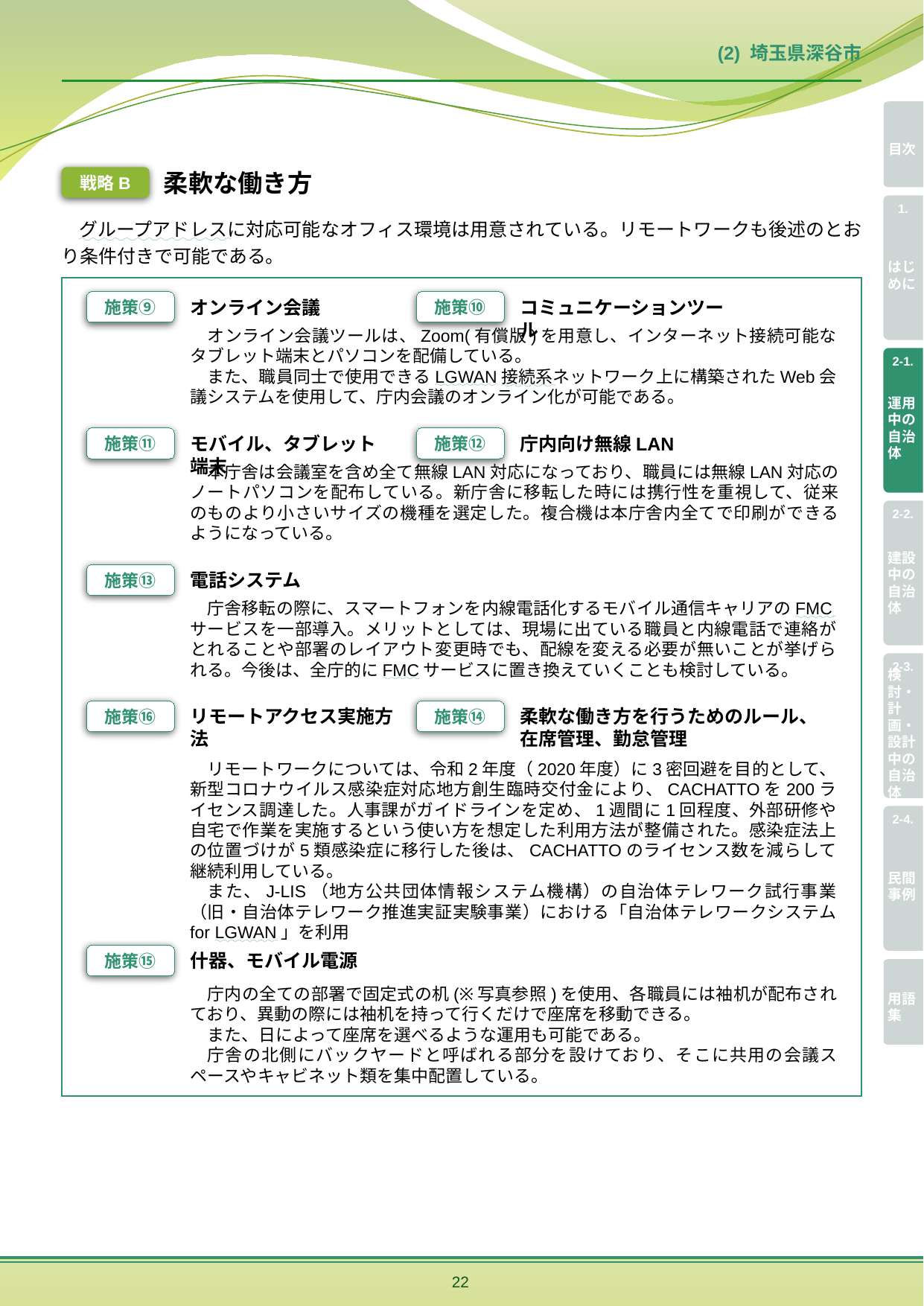

(2) 埼玉県深谷市
戦略B
柔軟な働き方
グループアドレスに対応可能なオフィス環境は用意されている。リモートワークも後述のとおり条件付きで可能である。

施策⑨
オンライン会議
施策⑩
コミュニケーションツール
オンライン会議ツールは、Zoom(有償版)を用意し、インターネット接続可能なタブレット端末とパソコンを配備している。
また、職員同士で使用できるLGWAN接続系ネットワーク上に構築されたWeb会議システムを使用して、庁内会議のオンライン化が可能である。
施策⑪
モバイル、タブレット端末
施策⑫
庁内向け無線LAN
本庁舎は会議室を含め全て無線LAN対応になっており、職員には無線LAN対応のノートパソコンを配布している。新庁舎に移転した時には携行性を重視して、従来のものより小さいサイズの機種を選定した。複合機は本庁舎内全てで印刷ができるようになっている。
施策⑬
電話システム
庁舎移転の際に、スマートフォンを内線電話化するモバイル通信キャリアのFMCサービスを一部導入。メリットとしては、現場に出ている職員と内線電話で連絡がとれることや部署のレイアウト変更時でも、配線を変える必要が無いことが挙げられる。今後は、全庁的にFMCサービスに置き換えていくことも検討している。
施策⑯
リモートアクセス実施方法
施策⑭
柔軟な働き方を行うためのルール、
在席管理、勤怠管理
リモートワークについては、令和2年度（2020年度）に3密回避を目的として、新型コロナウイルス感染症対応地方創生臨時交付金により、CACHATTOを200ライセンス調達した。人事課がガイドラインを定め、1週間に1回程度、外部研修や自宅で作業を実施するという使い方を想定した利用方法が整備された。感染症法上の位置づけが5類感染症に移行した後は、CACHATTOのライセンス数を減らして継続利用している。
また、J-LIS（地方公共団体情報システム機構）の自治体テレワーク試行事業（旧・自治体テレワーク推進実証実験事業）における「自治体テレワークシステム for LGWAN」を利用
施策⑮
什器、モバイル電源
庁内の全ての部署で固定式の机(※写真参照)を使用、各職員には袖机が配布されており、異動の際には袖机を持って行くだけで座席を移動できる。
また、日によって座席を選べるような運用も可能である。
庁舎の北側にバックヤードと呼ばれる部分を設けており、そこに共用の会議スペースやキャビネット類を集中配置している。
22